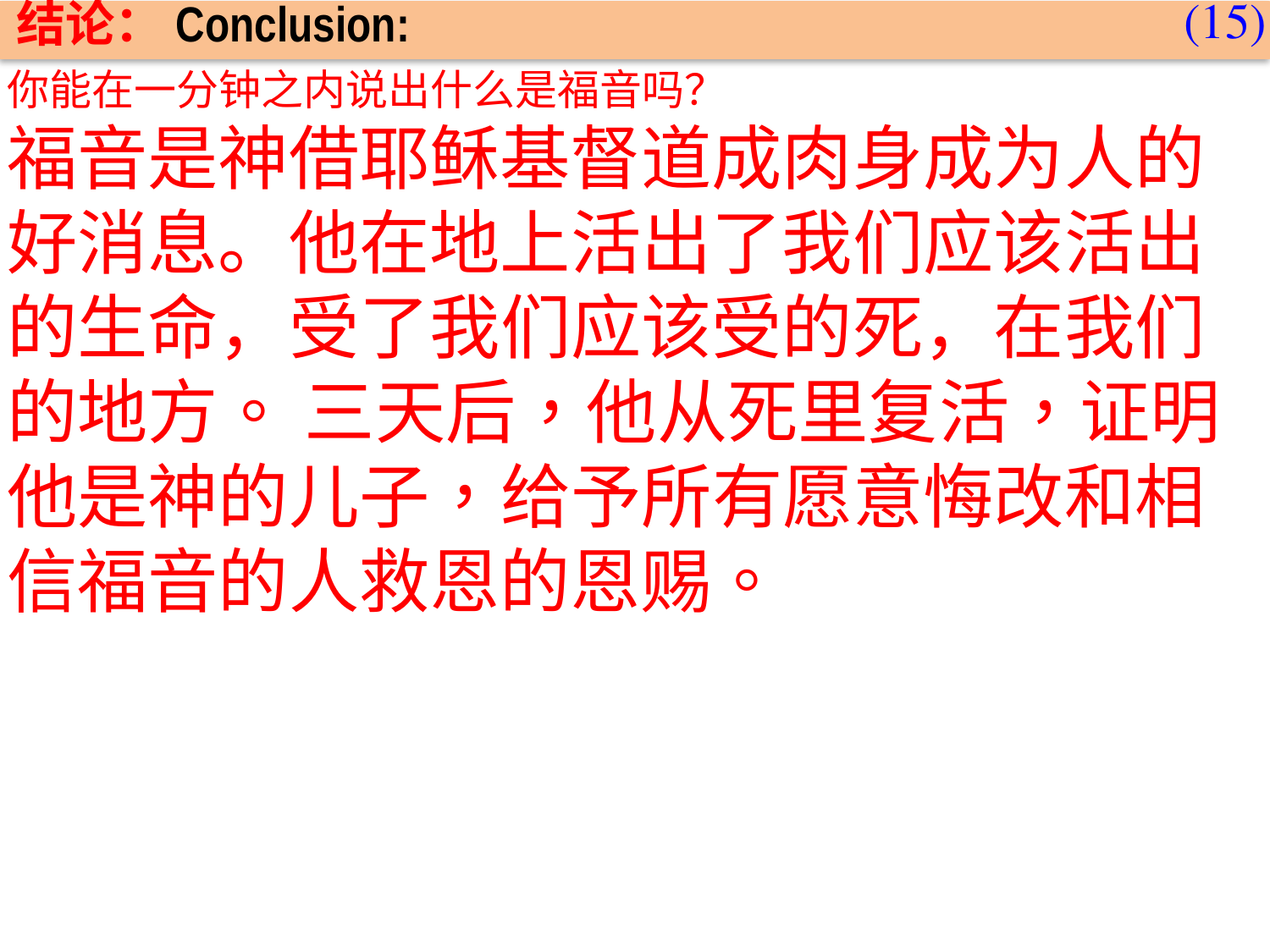

(15)
结论：Conclusion:

你能在一分钟之内说出什么是福音吗？
福音是神借耶稣基督道成肉身成为人的好消息。他在地上活出了我们应该活出的生命，受了我们应该受的死，在我们的地方。 三天后，他从死里复活，证明他是神的儿子，给予所有愿意悔改和相信福音的人救恩的恩赐。